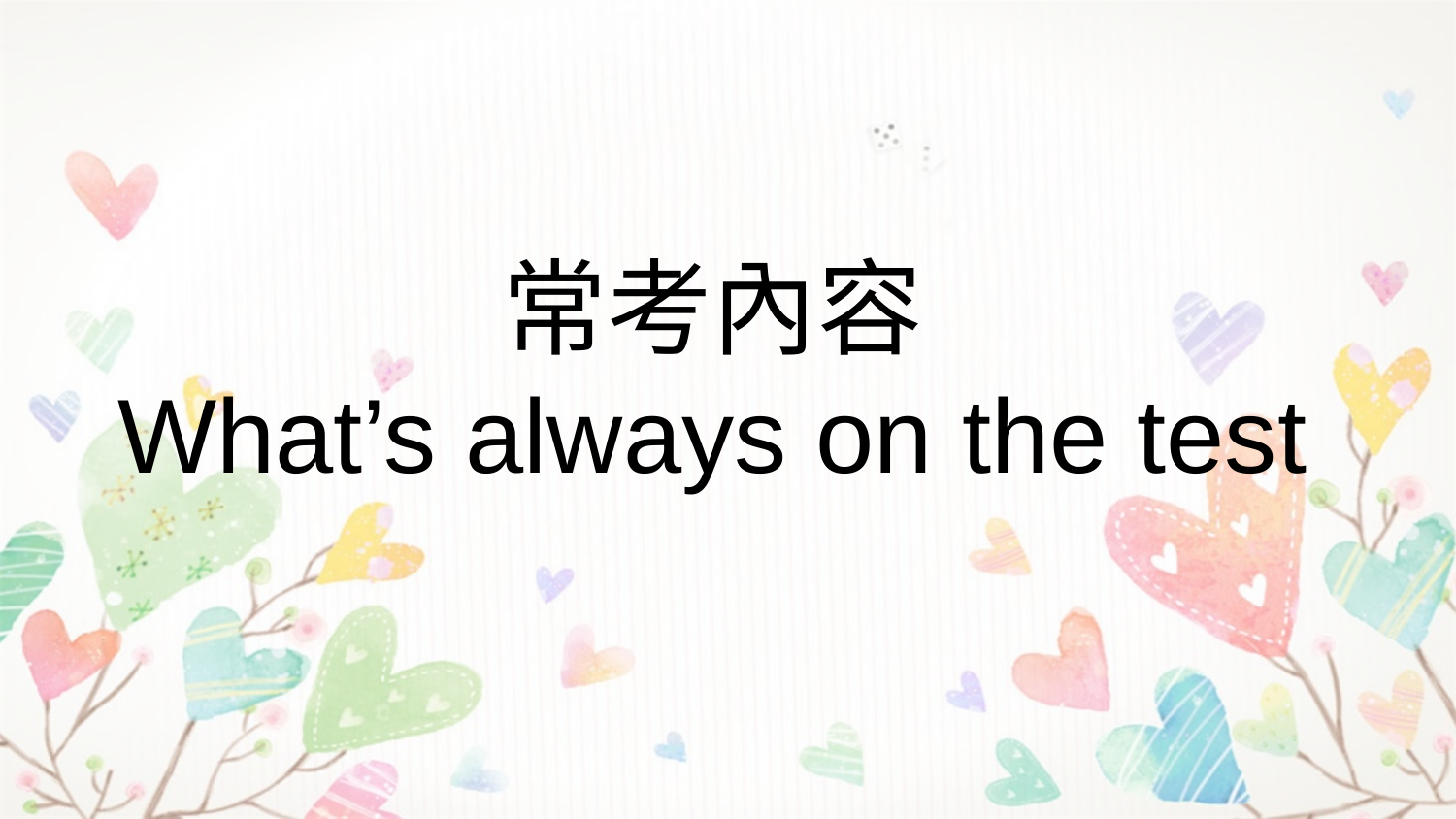

# 常考內容 What’s always on the test